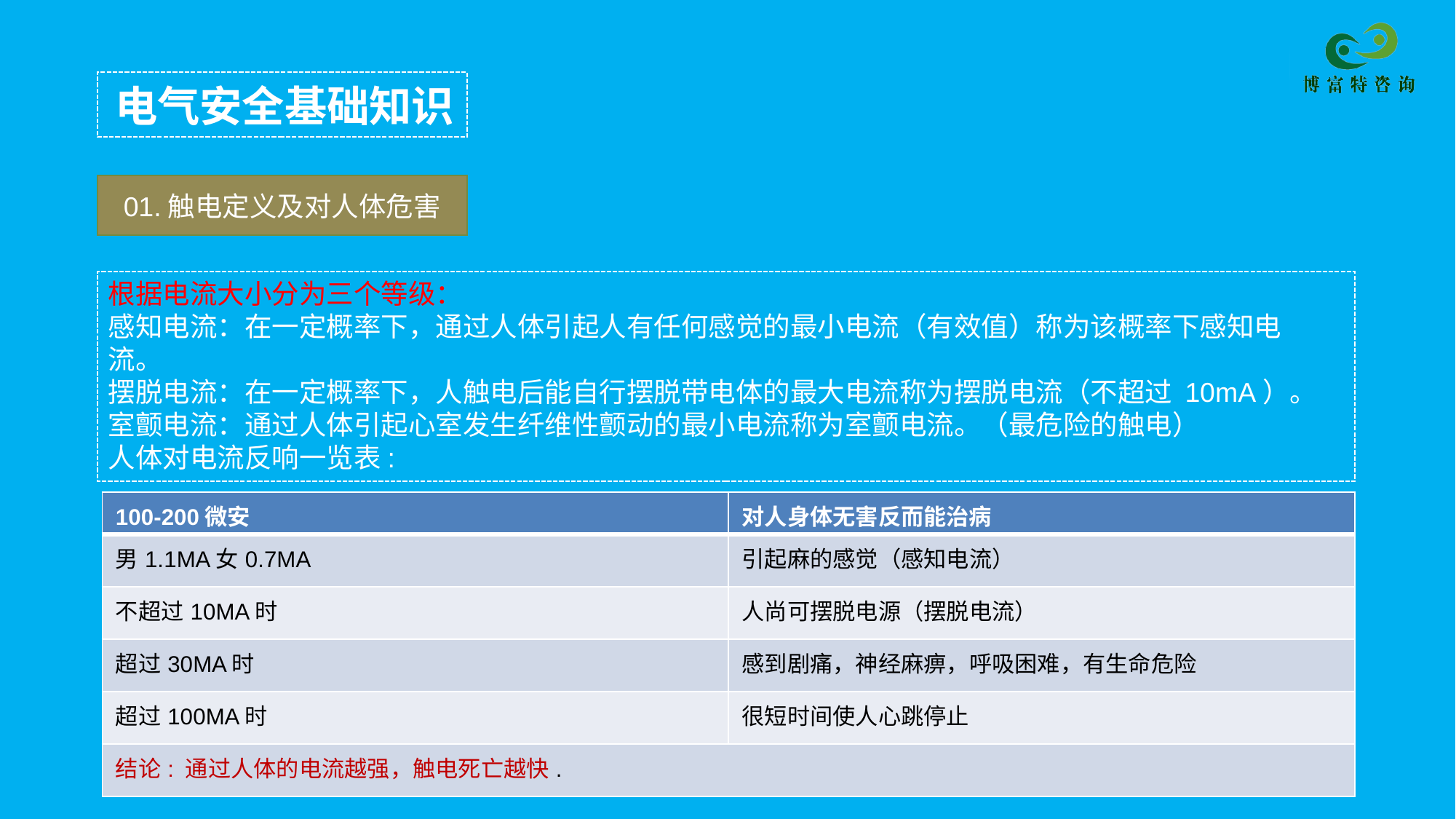

电气安全基础知识
01.触电定义及对人体危害

根据电流大小分为三个等级：
感知电流：在一定概率下，通过人体引起人有任何感觉的最小电流（有效值）称为该概率下感知电流。
摆脱电流：在一定概率下，人触电后能自行摆脱带电体的最大电流称为摆脱电流（不超过 10mA）。
室颤电流：通过人体引起心室发生纤维性颤动的最小电流称为室颤电流。（最危险的触电）
人体对电流反响一览表:
| 100-200微安 | 对人身体无害反而能治病 |
| --- | --- |
| 男1.1MA女0.7MA | 引起麻的感觉（感知电流） |
| 不超过10MA时 | 人尚可摆脱电源（摆脱电流） |
| 超过30MA时 | 感到剧痛，神经麻痹，呼吸困难，有生命危险 |
| 超过100MA时 | 很短时间使人心跳停止 |
| 结论: 通过人体的电流越强，触电死亡越快. |  |